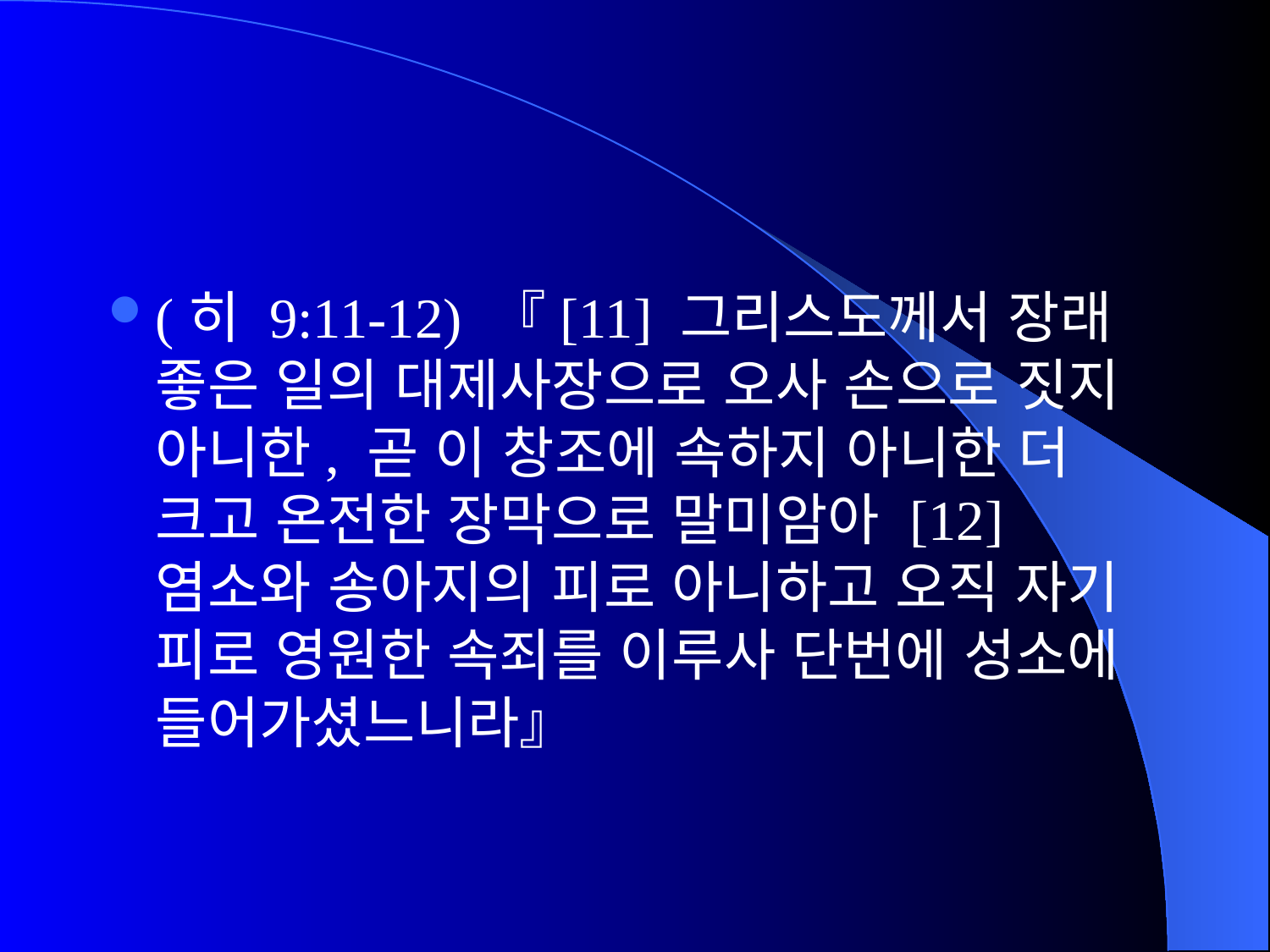

#
(히 9:11-12) 『[11] 그리스도께서 장래 좋은 일의 대제사장으로 오사 손으로 짓지 아니한, 곧 이 창조에 속하지 아니한 더 크고 온전한 장막으로 말미암아 [12] 염소와 송아지의 피로 아니하고 오직 자기 피로 영원한 속죄를 이루사 단번에 성소에 들어가셨느니라』